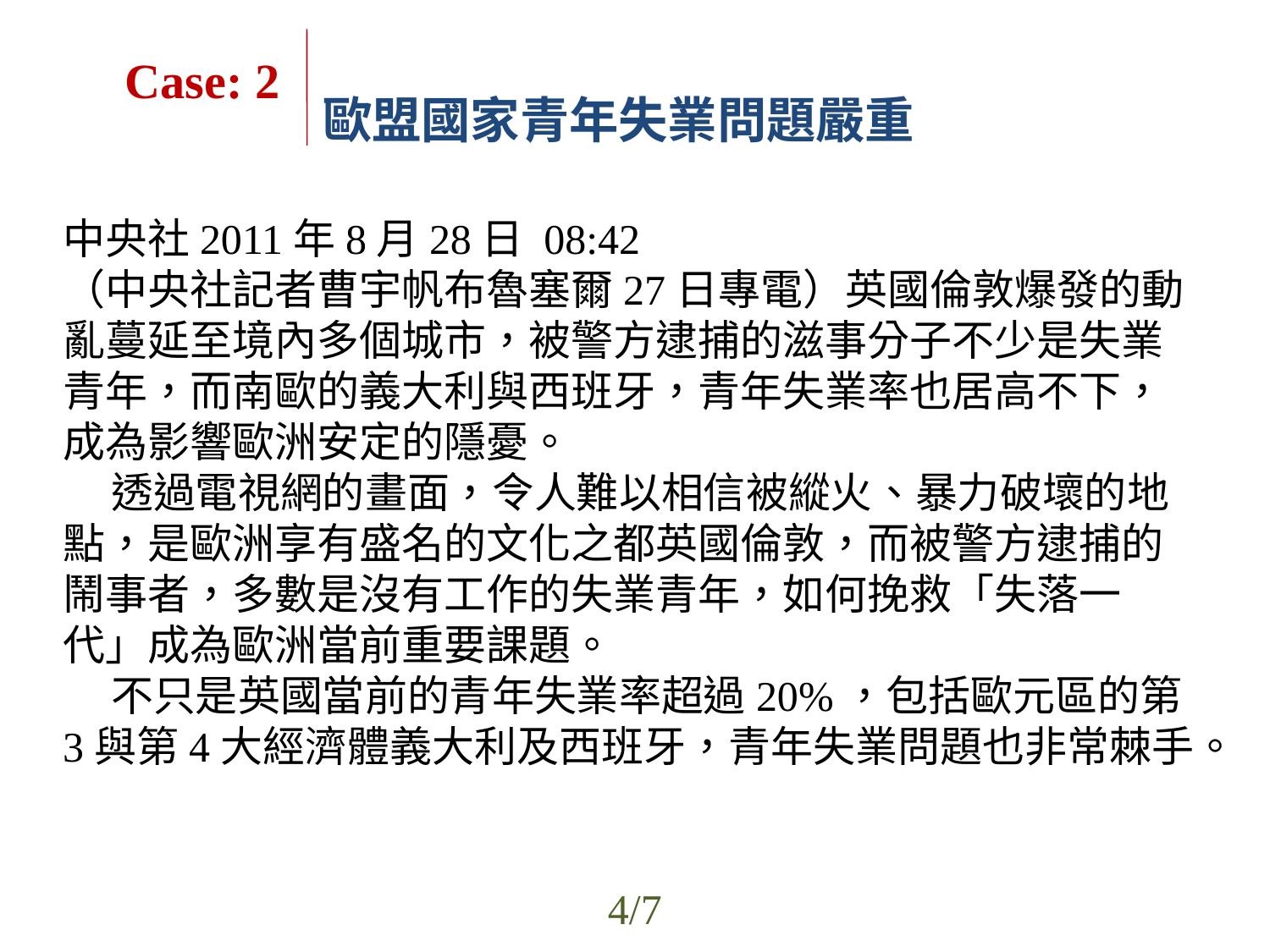

Case: 2
歐盟國家青年失業問題嚴重

中央社2011年8月28日 08:42
（中央社記者曹宇帆布魯塞爾27日專電）英國倫敦爆發的動亂蔓延至境內多個城市，被警方逮捕的滋事分子不少是失業青年，而南歐的義大利與西班牙，青年失業率也居高不下，成為影響歐洲安定的隱憂。
    透過電視網的畫面，令人難以相信被縱火、暴力破壞的地點，是歐洲享有盛名的文化之都英國倫敦，而被警方逮捕的鬧事者，多數是沒有工作的失業青年，如何挽救「失落一代」成為歐洲當前重要課題。
    不只是英國當前的青年失業率超過20%，包括歐元區的第3與第4大經濟體義大利及西班牙，青年失業問題也非常棘手。

4/7